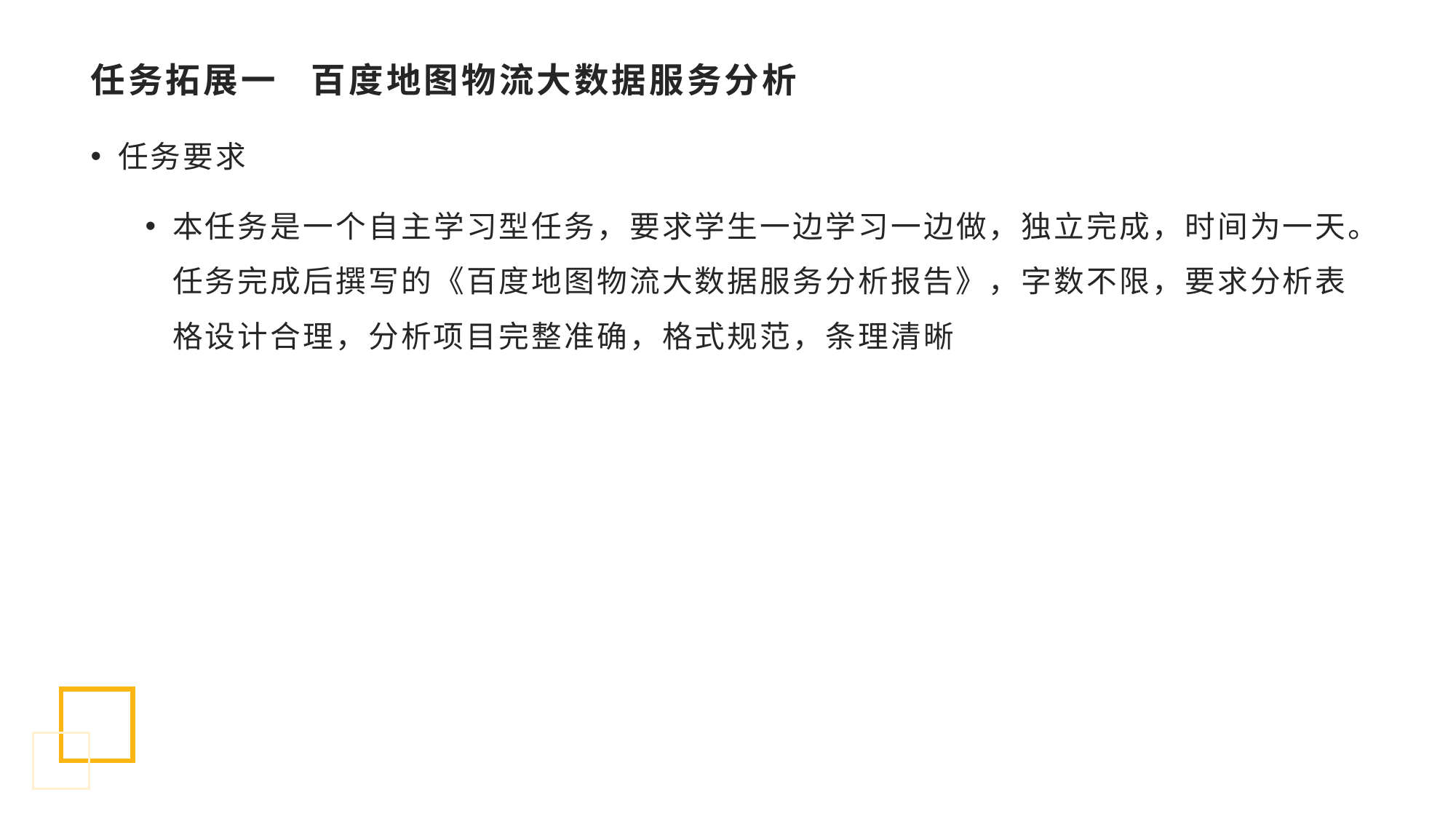

# 任务拓展一   百度地图物流大数据服务分析
任务要求
本任务是一个自主学习型任务，要求学生一边学习一边做，独立完成，时间为一天。任务完成后撰写的《百度地图物流大数据服务分析报告》，字数不限，要求分析表格设计合理，分析项目完整准确，格式规范，条理清晰